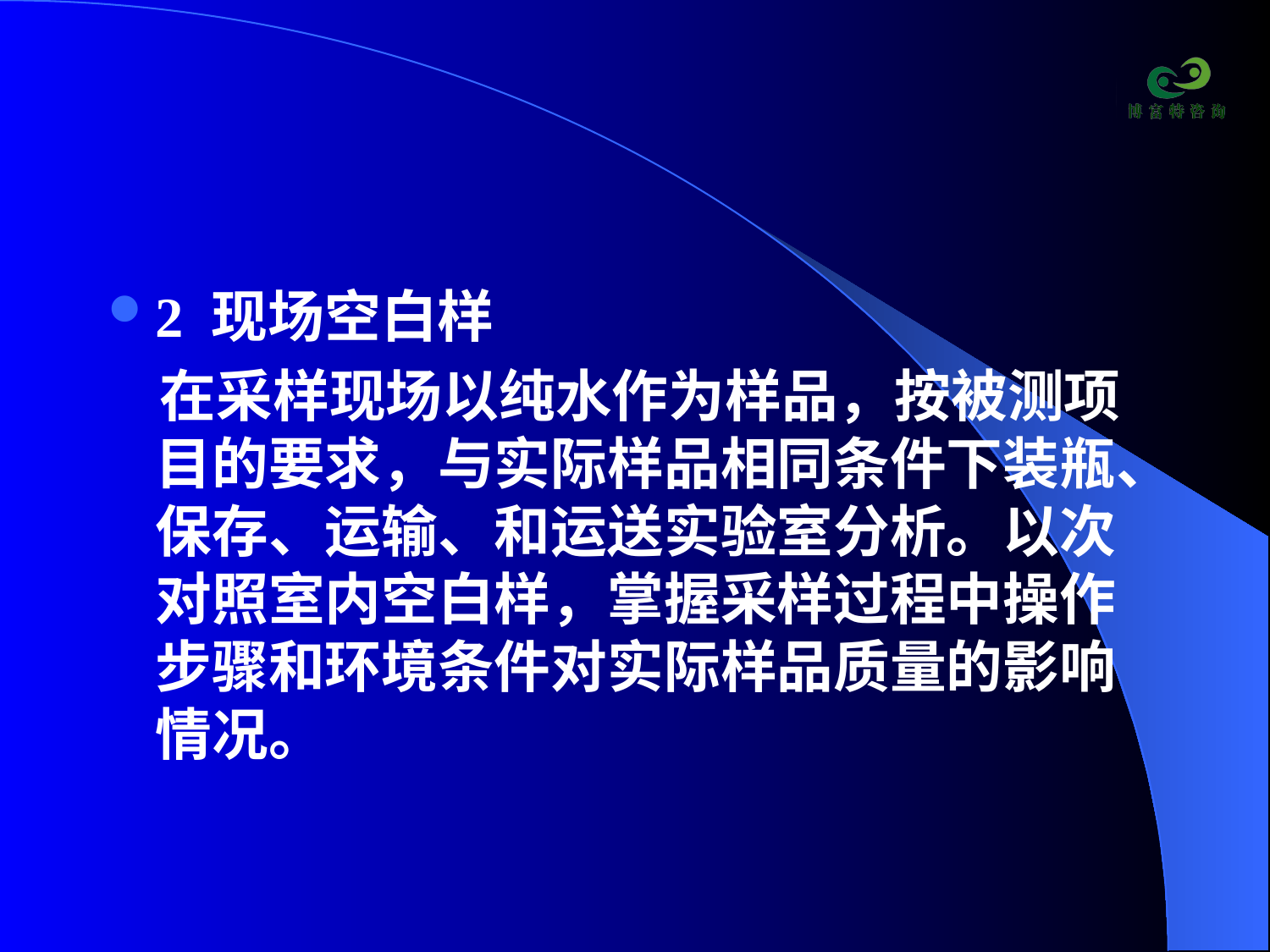

#
2 现场空白样
   在采样现场以纯水作为样品，按被测项目的要求，与实际样品相同条件下装瓶、保存、运输、和运送实验室分析。以次对照室内空白样，掌握采样过程中操作步骤和环境条件对实际样品质量的影响情况。